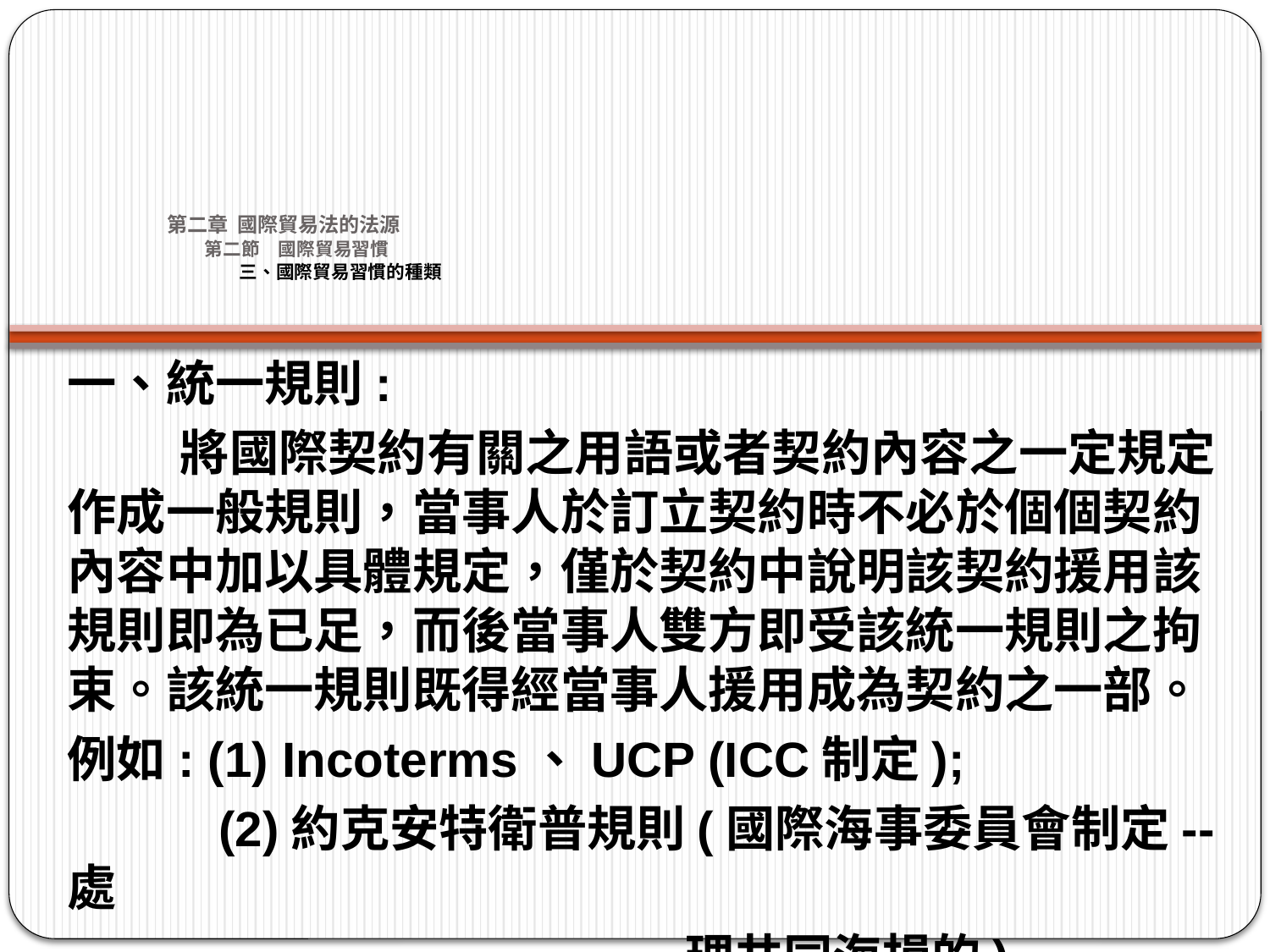

# 第二章  國際貿易法的法源 第二節　國際貿易習慣 三、國際貿易習慣的種類
一、統一規則:
         將國際契約有關之用語或者契約內容之一定規定作成一般規則，當事人於訂立契約時不必於個個契約內容中加以具體規定，僅於契約中說明該契約援用該規則即為已足，而後當事人雙方即受該統一規則之拘束。該統一規則既得經當事人援用成為契約之一部。
例如: (1) Incoterms、UCP (ICC制定);
           (2)約克安特衛普規則(國際海事委員會制定--處
                                                      理共同海損的)